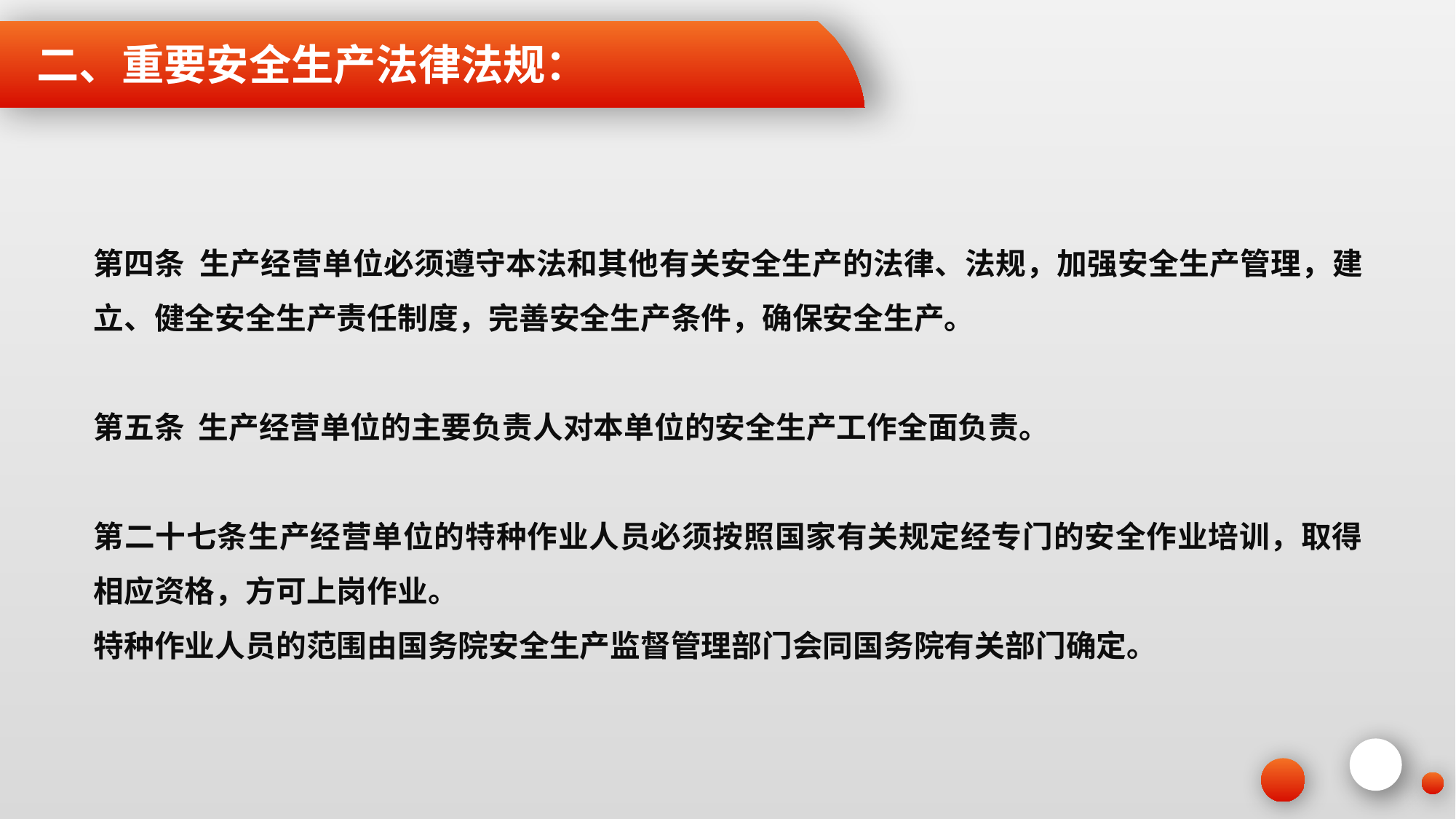

二、重要安全生产法律法规：
第四条  生产经营单位必须遵守本法和其他有关安全生产的法律、法规，加强安全生产管理，建立、健全安全生产责任制度，完善安全生产条件，确保安全生产。

第五条  生产经营单位的主要负责人对本单位的安全生产工作全面负责。

第二十七条生产经营单位的特种作业人员必须按照国家有关规定经专门的安全作业培训，取得相应资格，方可上岗作业。
特种作业人员的范围由国务院安全生产监督管理部门会同国务院有关部门确定。